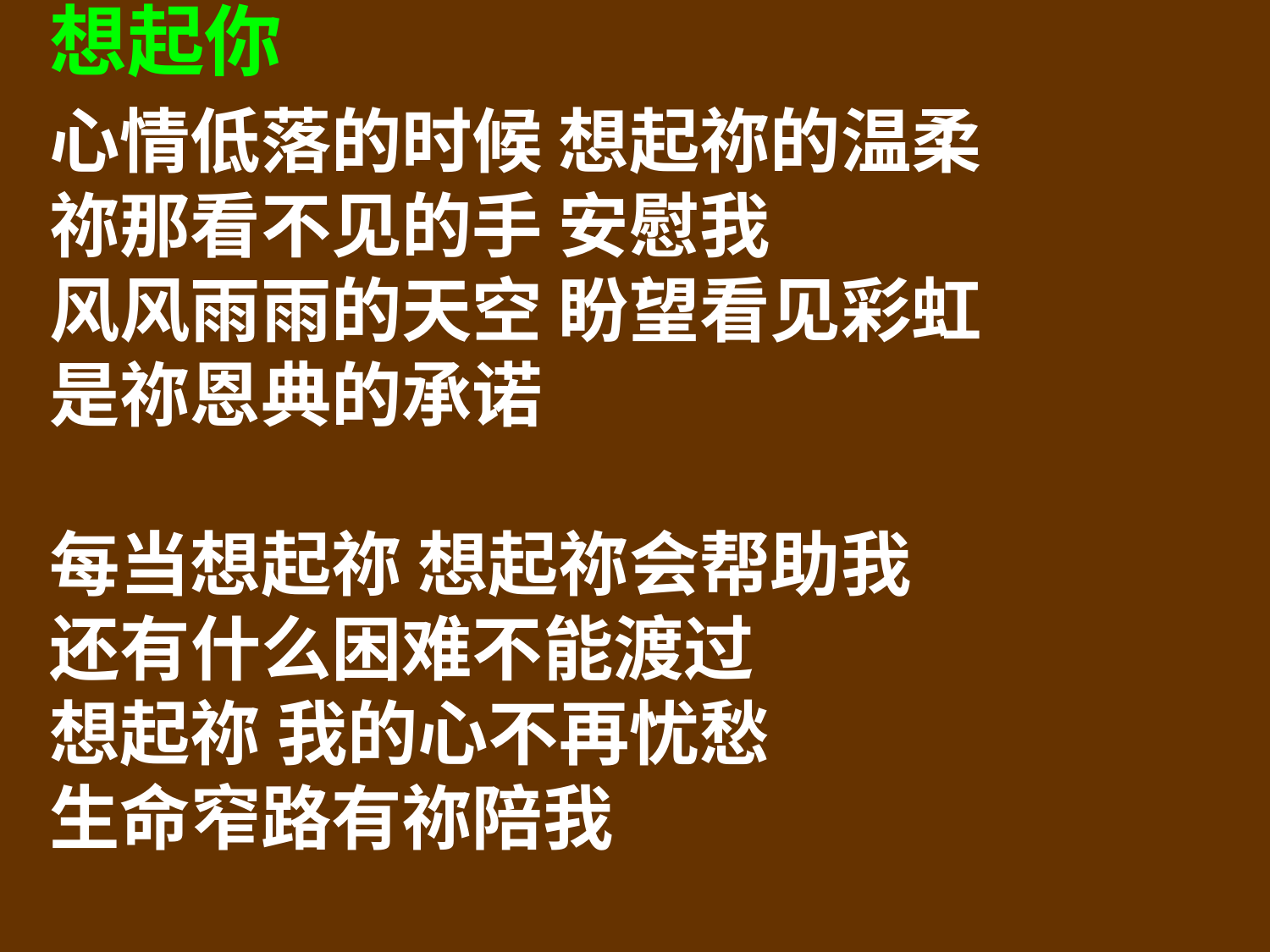

想起你
心情低落的时候 想起祢的温柔
祢那看不见的手 安慰我
风风雨雨的天空 盼望看见彩虹
是祢恩典的承诺

每当想起祢 想起祢会帮助我
还有什么困难不能渡过
想起祢 我的心不再忧愁
生命窄路有祢陪我